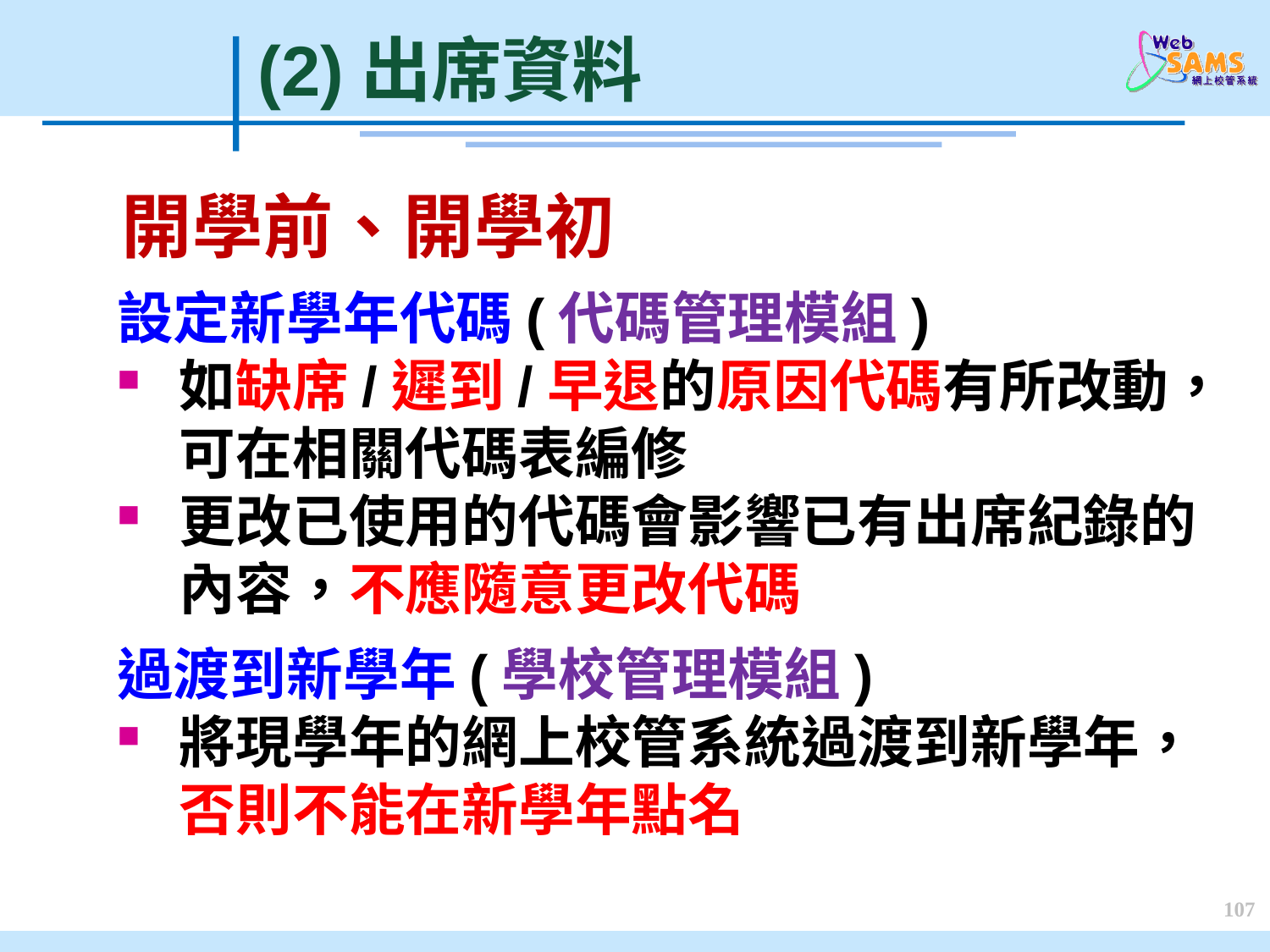

(2)出席資料
開學前、開學初
設定新學年代碼(代碼管理模組)
如缺席/遲到/早退的原因代碼有所改動，可在相關代碼表編修
更改已使用的代碼會影響已有出席紀錄的內容，不應隨意更改代碼
過渡到新學年(學校管理模組)
將現學年的網上校管系統過渡到新學年，否則不能在新學年點名
107